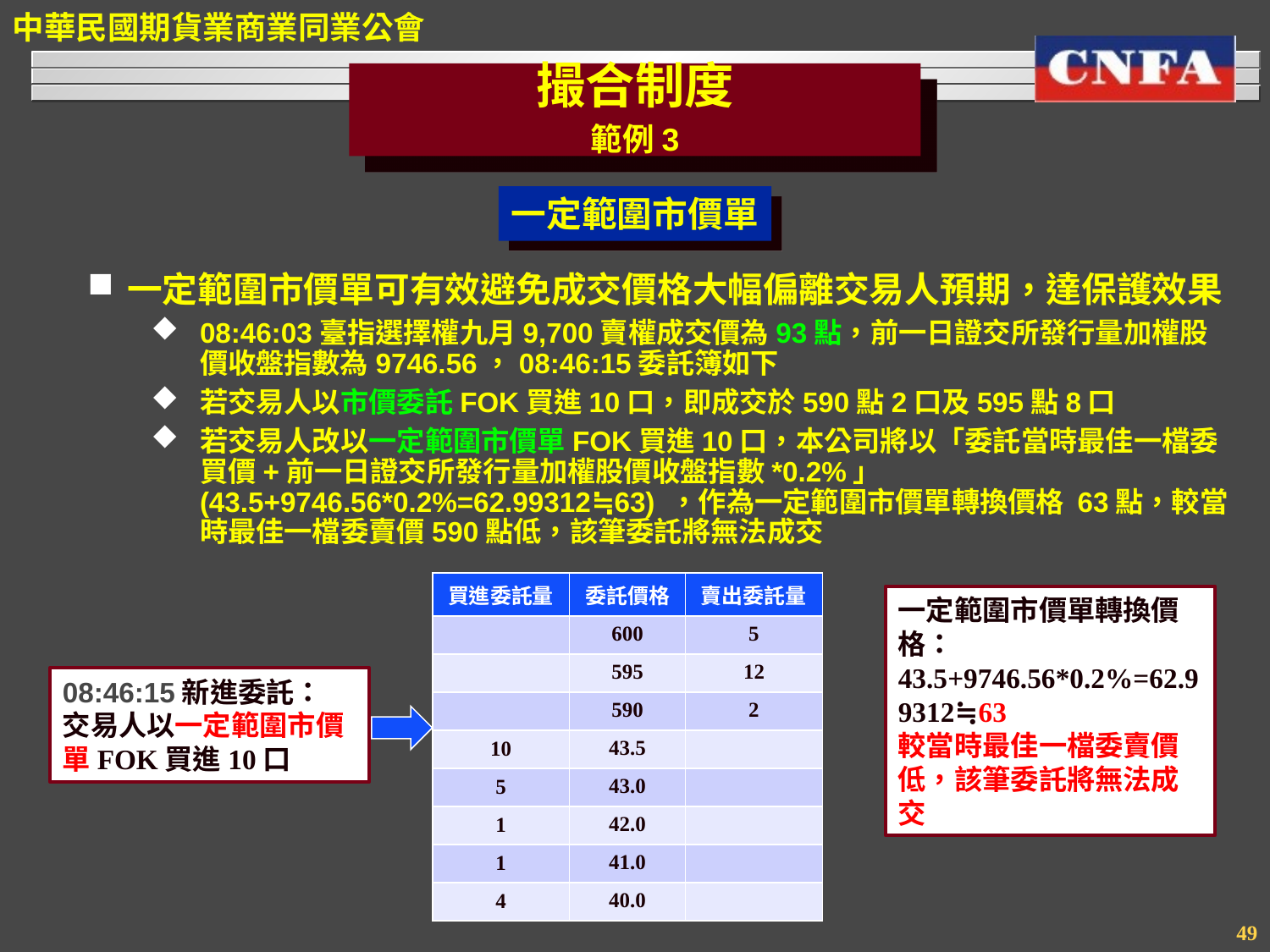

撮合制度
範例3
一定範圍市價單
一定範圍市價單可有效避免成交價格大幅偏離交易人預期，達保護效果
08:46:03臺指選擇權九月9,700賣權成交價為93點，前一日證交所發行量加權股價收盤指數為9746.56，08:46:15委託簿如下
若交易人以市價委託FOK買進10口，即成交於590點2口及595點8口
若交易人改以一定範圍市價單FOK買進10口，本公司將以「委託當時最佳一檔委買價+前一日證交所發行量加權股價收盤指數*0.2%」 (43.5+9746.56*0.2%=62.99312≒63) ，作為一定範圍市價單轉換價格 63點，較當時最佳一檔委賣價590點低，該筆委託將無法成交
| 買進委託量 | 委託價格 | 賣出委託量 |
| --- | --- | --- |
|  | 600 | 5 |
|  | 595 | 12 |
|  | 590 | 2 |
| 10 | 43.5 |  |
| 5 | 43.0 |  |
| 1 | 42.0 |  |
| 1 | 41.0 |  |
| 4 | 40.0 |  |
一定範圍市價單轉換價格：
43.5+9746.56*0.2%=62.99312≒63
較當時最佳一檔委賣價低，該筆委託將無法成交
08:46:15新進委託：
交易人以一定範圍市價單FOK買進10口